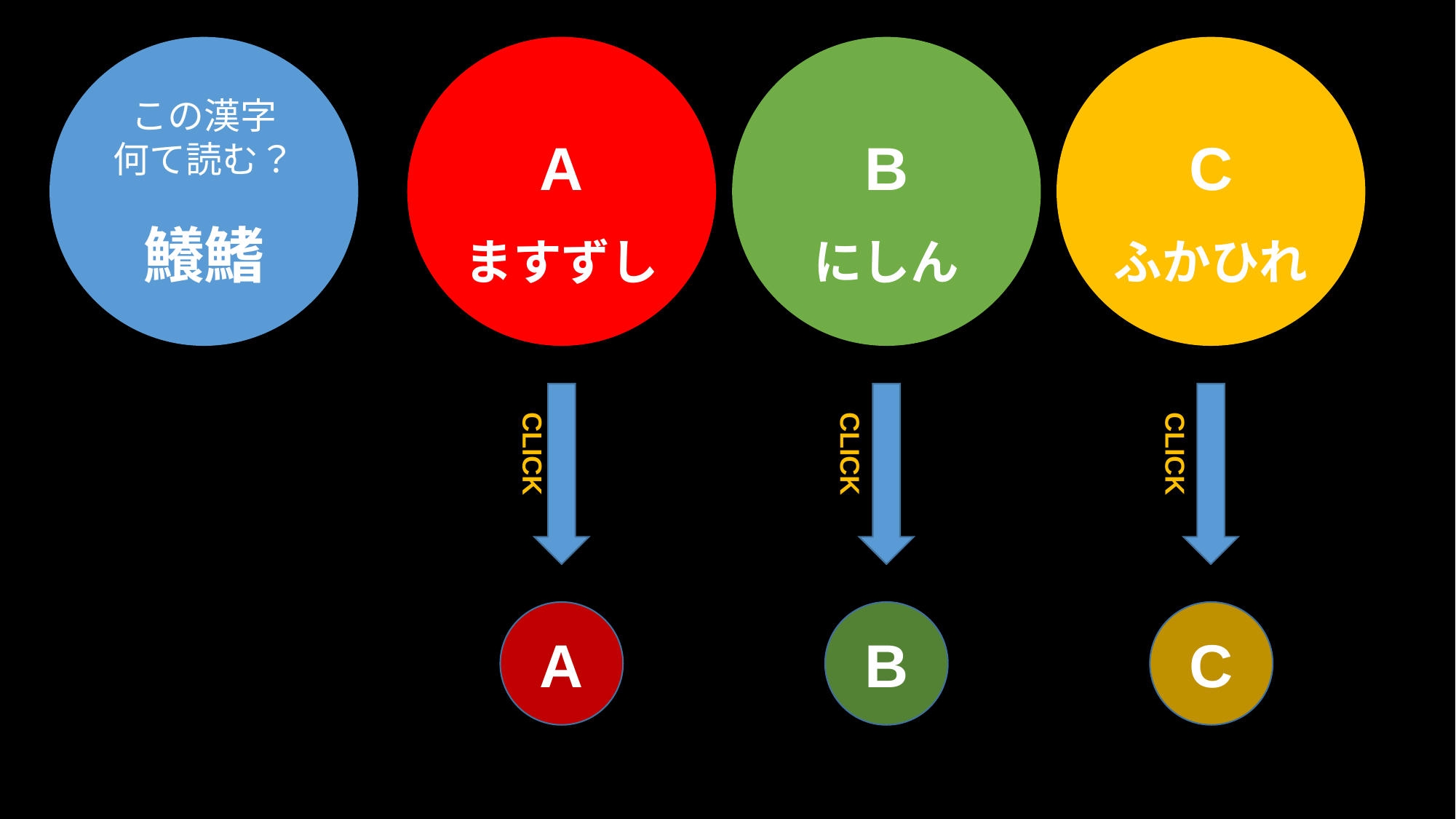

この漢字
何て読む？
鱶鰭
A
ますずし
B
にしん
C
ふかひれ

CLICK
CLICK
CLICK
A
B
C